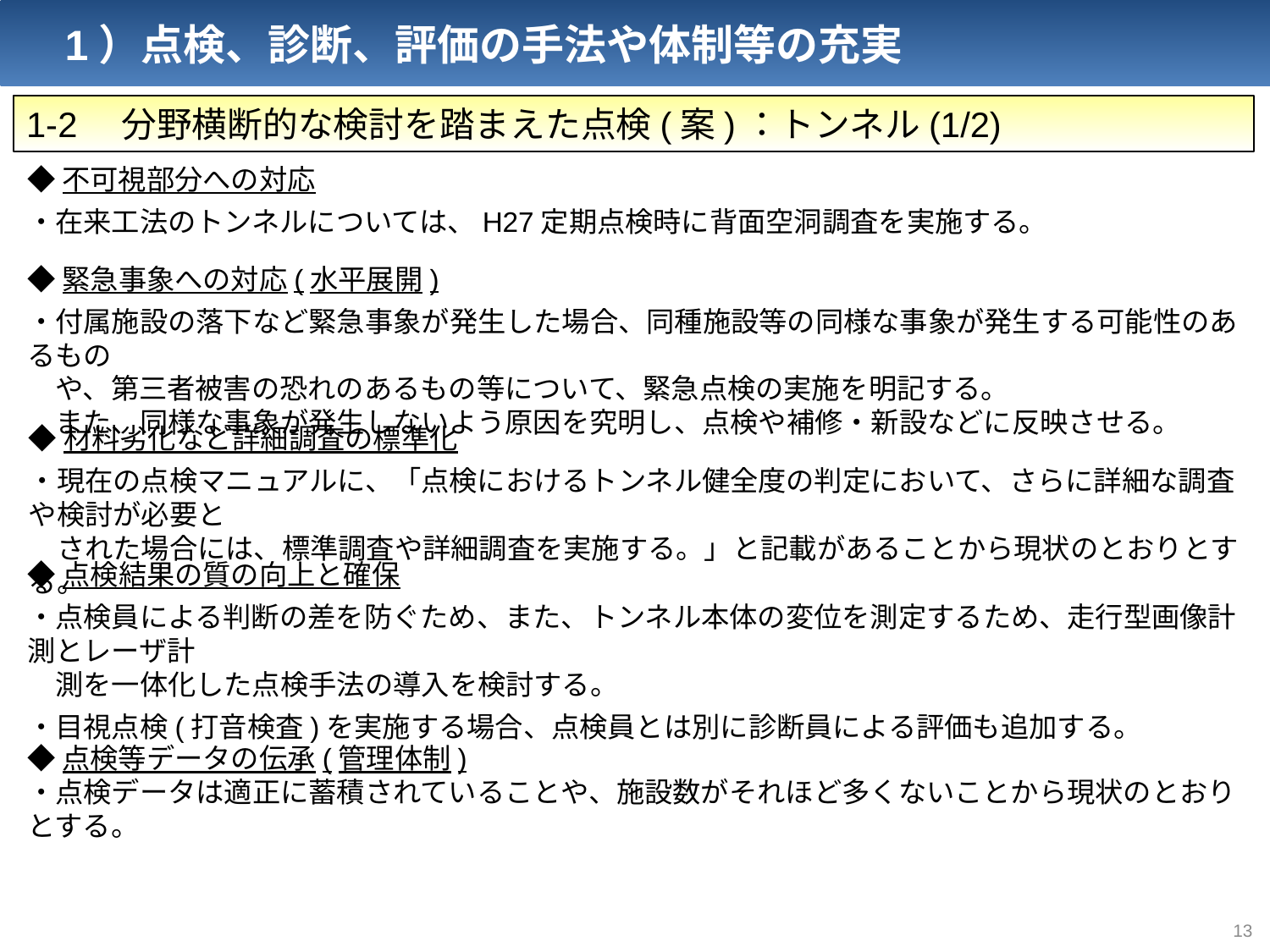

1）点検、診断、評価の手法や体制等の充実
1-2　分野横断的な検討を踏まえた点検(案)：トンネル(1/2)
◆不可視部分への対応

・在来工法のトンネルについては、H27定期点検時に背面空洞調査を実施する。
◆緊急事象への対応(水平展開)

・付属施設の落下など緊急事象が発生した場合、同種施設等の同様な事象が発生する可能性のあるもの
　や、第三者被害の恐れのあるもの等について、緊急点検の実施を明記する。
　また、同様な事象が発生しないよう原因を究明し、点検や補修・新設などに反映させる。

◆材料劣化など詳細調査の標準化

・現在の点検マニュアルに、「点検におけるトンネル健全度の判定において、さらに詳細な調査や検討が必要と
　された場合には、標準調査や詳細調査を実施する。」と記載があることから現状のとおりとする。
◆点検結果の質の向上と確保

・点検員による判断の差を防ぐため、また、トンネル本体の変位を測定するため、走行型画像計測とレーザ計
　測を一体化した点検手法の導入を検討する。

・目視点検(打音検査)を実施する場合、点検員とは別に診断員による評価も追加する。
◆点検等データの伝承(管理体制)
・点検データは適正に蓄積されていることや、施設数がそれほど多くないことから現状のとおりとする。
13